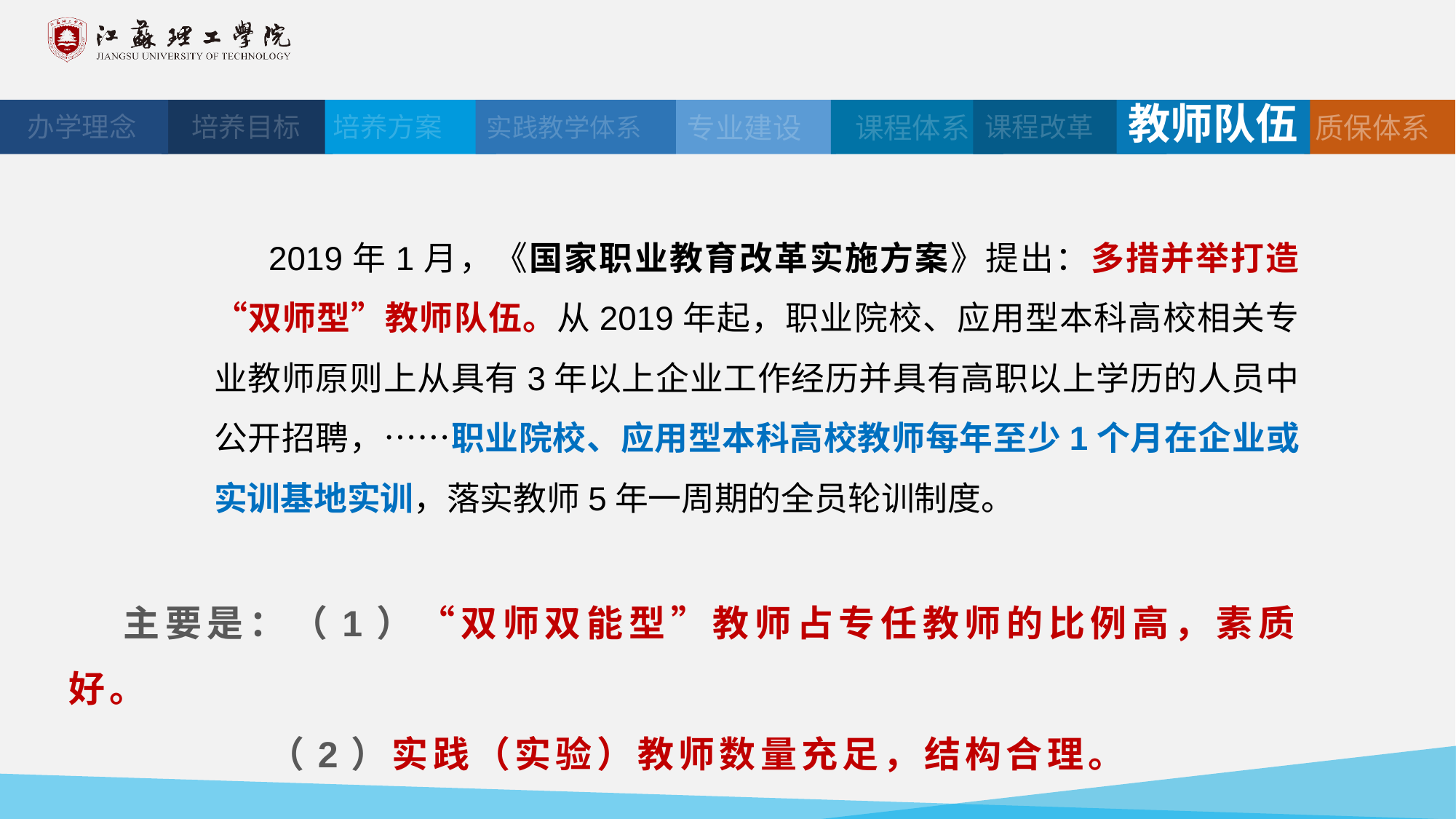

教师队伍

实践教学体系
专业建设
 课程体系

质保体系
办学理念
培养目标
培养方案
课程改革
2019年1月，《国家职业教育改革实施方案》提出：多措并举打造“双师型”教师队伍。从2019年起，职业院校、应用型本科高校相关专业教师原则上从具有3年以上企业工作经历并具有高职以上学历的人员中公开招聘，……职业院校、应用型本科高校教师每年至少1个月在企业或实训基地实训，落实教师5年一周期的全员轮训制度。
主要是：（1）“双师双能型”教师占专任教师的比例高，素质好。
           （2）实践（实验）教师数量充足，结构合理。